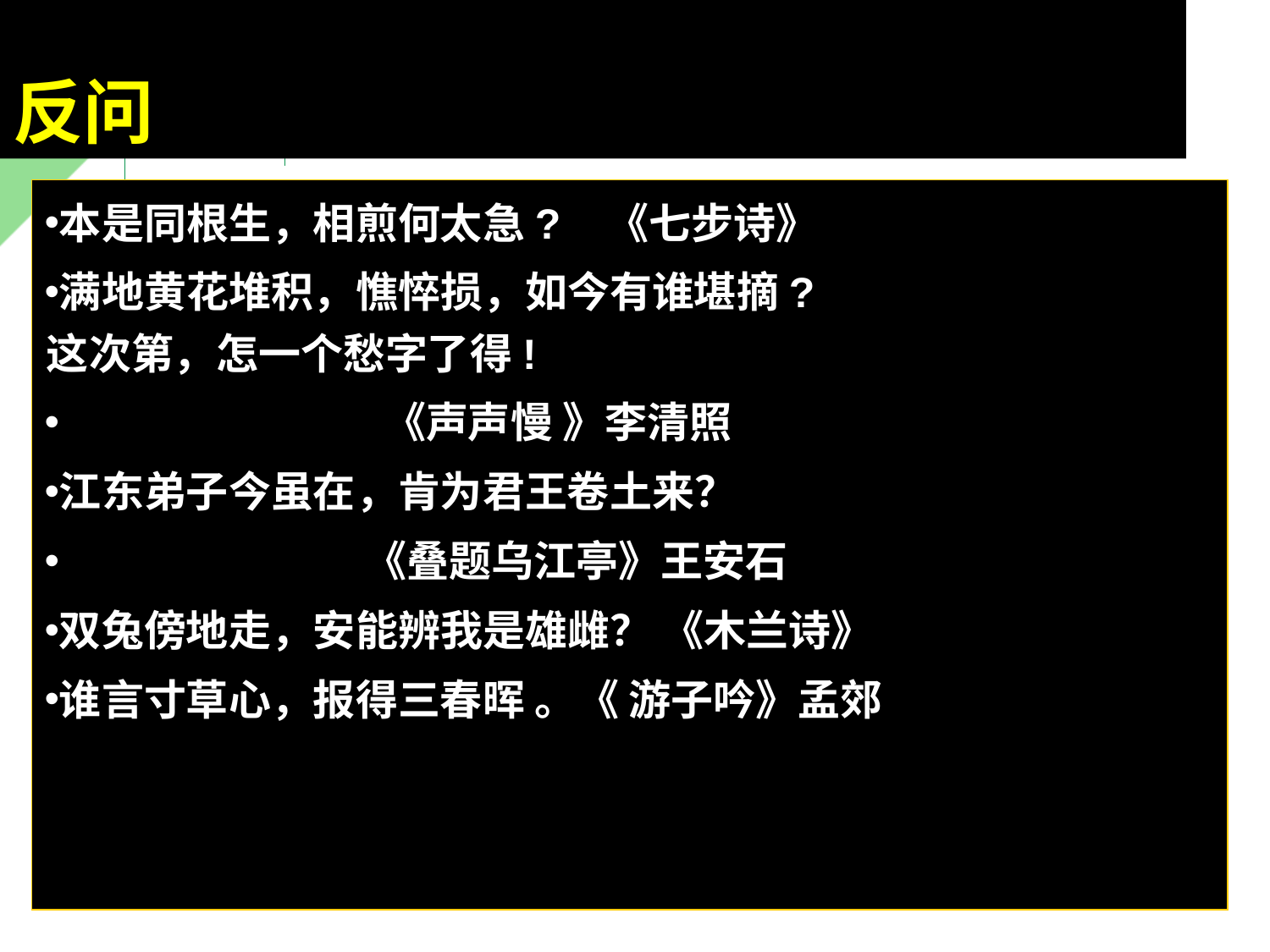

反问
本是同根生，相煎何太急?   《七步诗》
满地黄花堆积，憔悴损，如今有谁堪摘?
这次第，怎一个愁字了得!
                                 《声声慢 》李清照
江东弟子今虽在，肯为君王卷土来？
                               《叠题乌江亭》王安石
双兔傍地走，安能辨我是雄雌？ 《木兰诗》
谁言寸草心，报得三春晖 。《 游子吟》孟郊